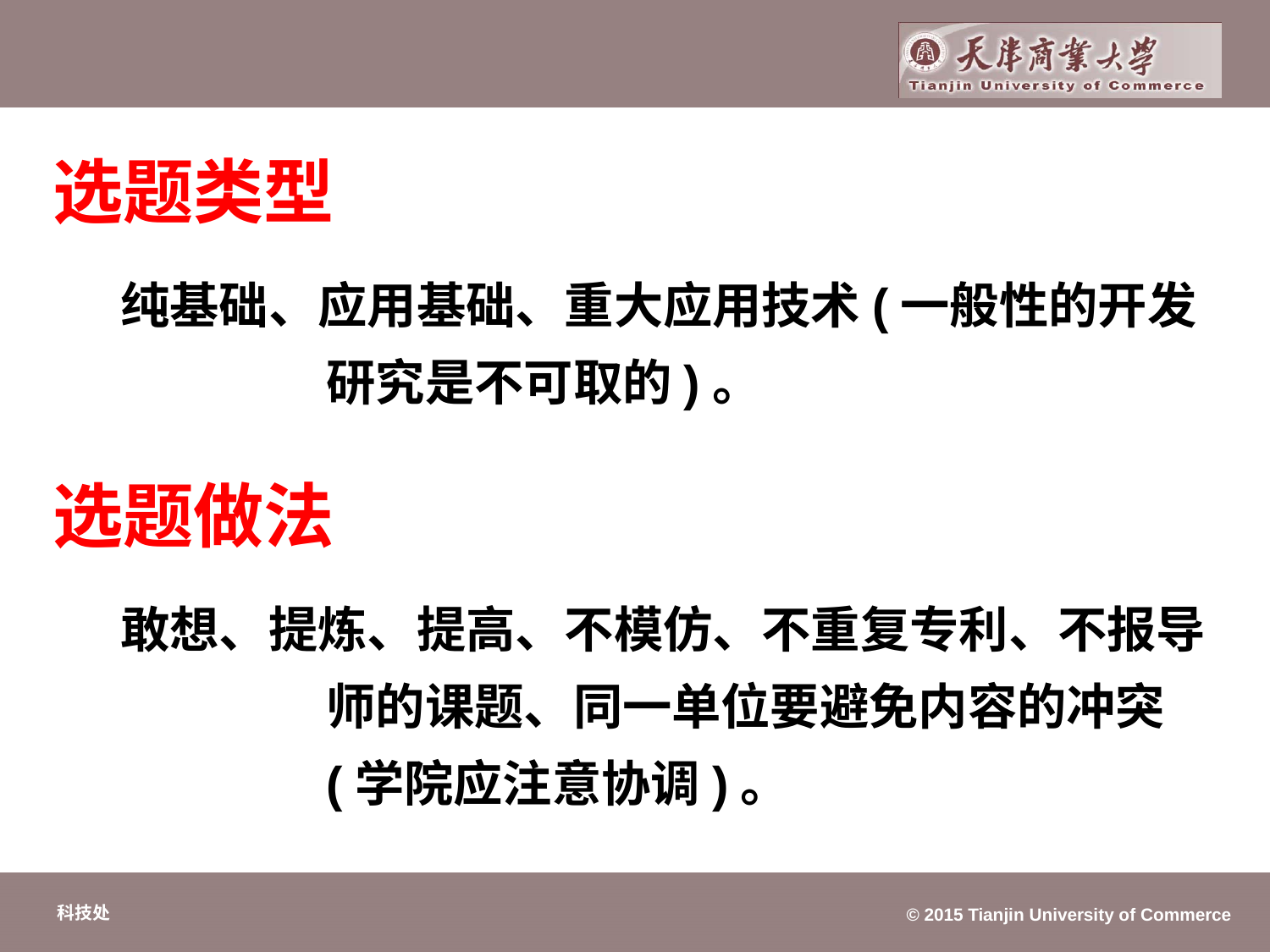

选题类型
     纯基础、应用基础、重大应用技术(一般性的开发研究是不可取的)。
选题做法
     敢想、提炼、提高、不模仿、不重复专利、不报导师的课题、同一单位要避免内容的冲突(学院应注意协调)。